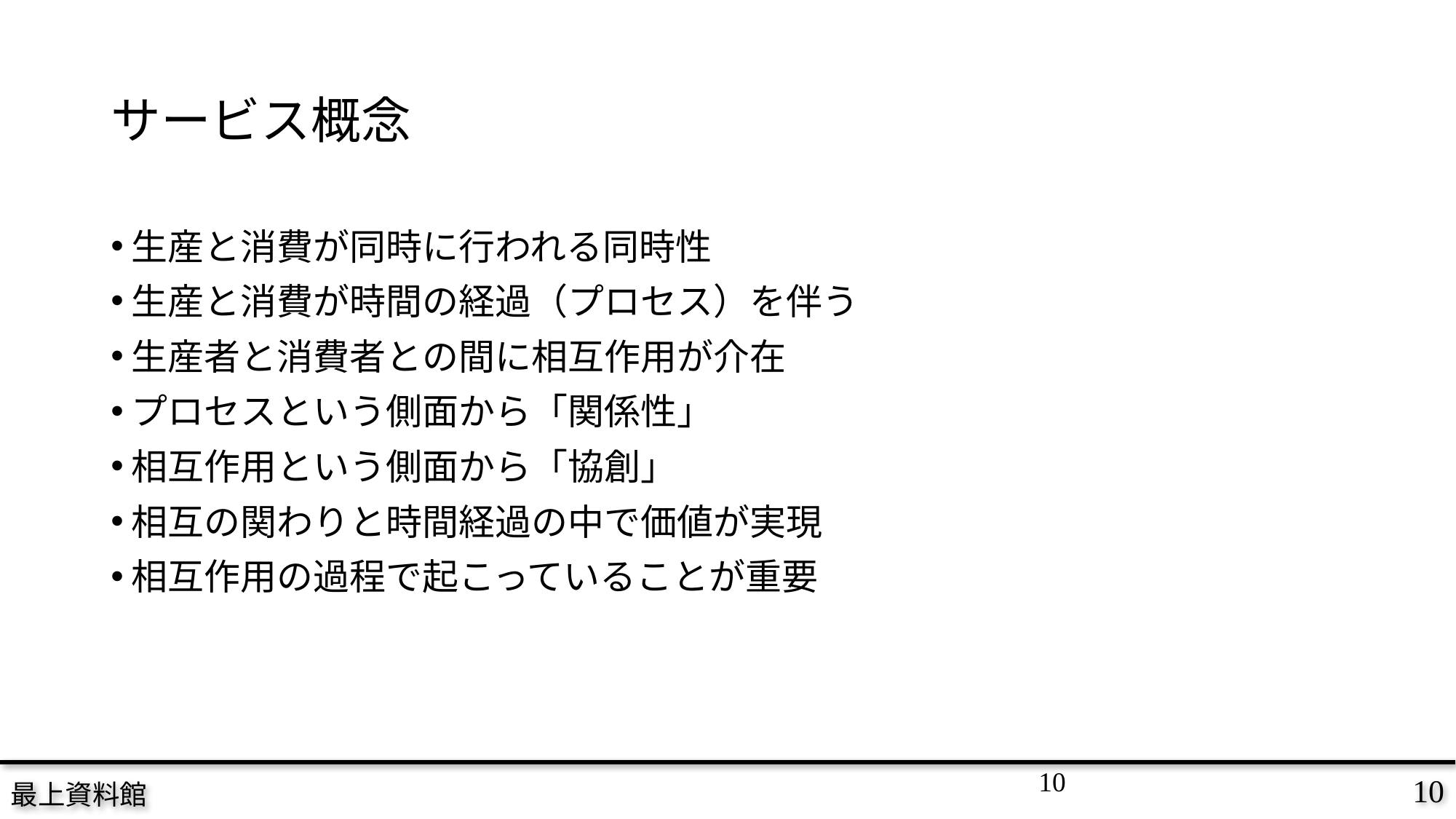

# サービス概念
生産と消費が同時に行われる同時性
生産と消費が時間の経過（プロセス）を伴う
生産者と消費者との間に相互作用が介在
プロセスという側面から「関係性」
相互作用という側面から「協創」
相互の関わりと時間経過の中で価値が実現
相互作用の過程で起こっていることが重要
10